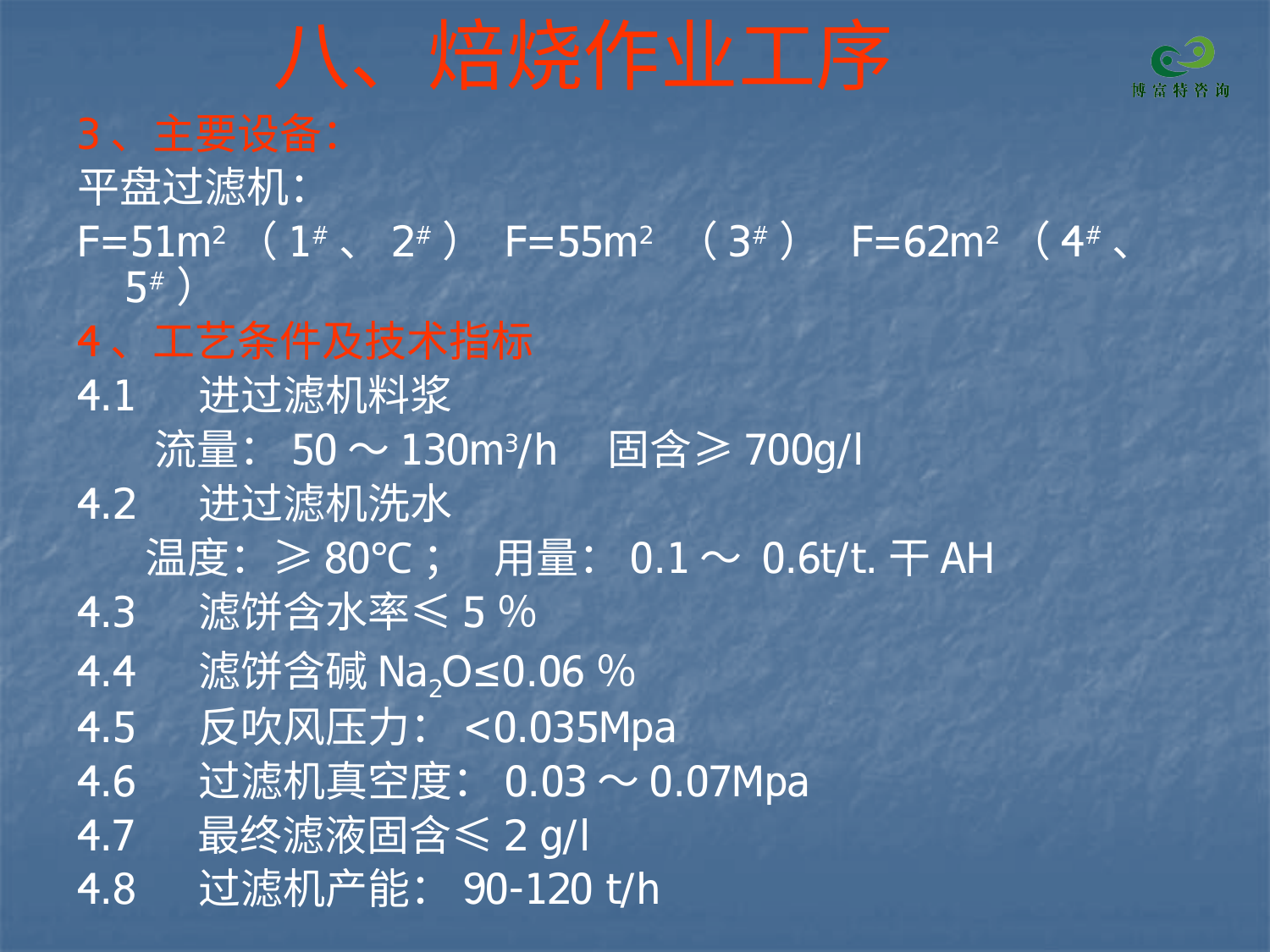

# 八、焙烧作业工序
3、主要设备：
平盘过滤机：
F=51m2（1#、2#） F=55m2 （3#）  F=62m2（4#、5#）
4、工艺条件及技术指标
4.1    进过滤机料浆
       流量：50～130m3/h   固含≥700g/l
4.2    进过滤机洗水
      温度：≥80℃；   用量：0.1～ 0.6t/t.干AH
4.3    滤饼含水率≤5％
4.4    滤饼含碱Na2O≤0.06％
4.5    反吹风压力：<0.035Mpa
4.6    过滤机真空度：0.03～0.07Mpa
4.7    最终滤液固含≤2 g/l
4.8    过滤机产能：90-120 t/h